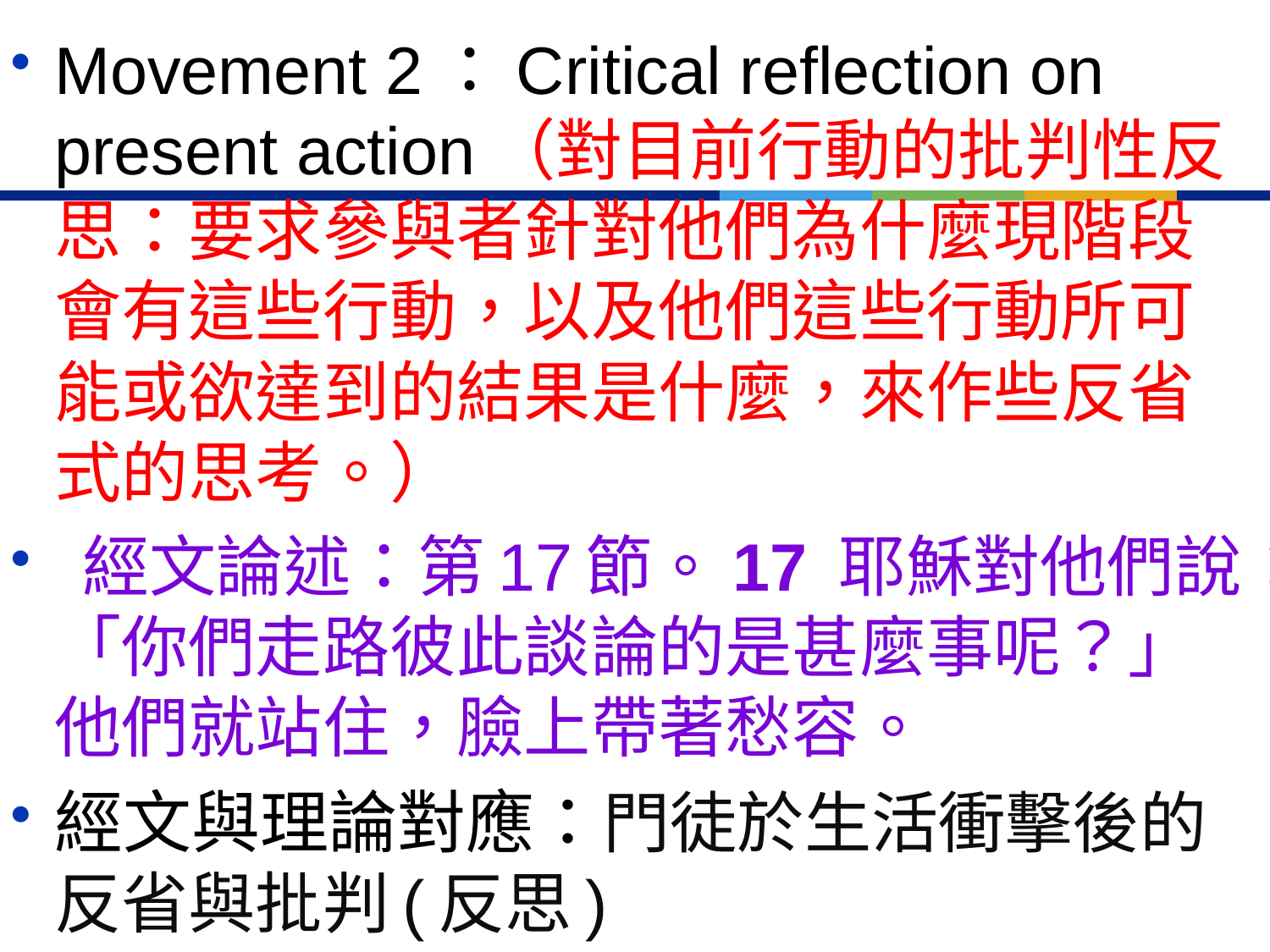

Movement 2：Critical reflection on present action（對目前行動的批判性反思：要求參與者針對他們為什麼現階段會有這些行動，以及他們這些行動所可能或欲達到的結果是什麼，來作些反省式的思考。）
 經文論述：第17節。17 耶穌對他們說：「你們走路彼此談論的是甚麼事呢？」他們就站住，臉上帶著愁容。
經文與理論對應：門徒於生活衝擊後的反省與批判(反思)